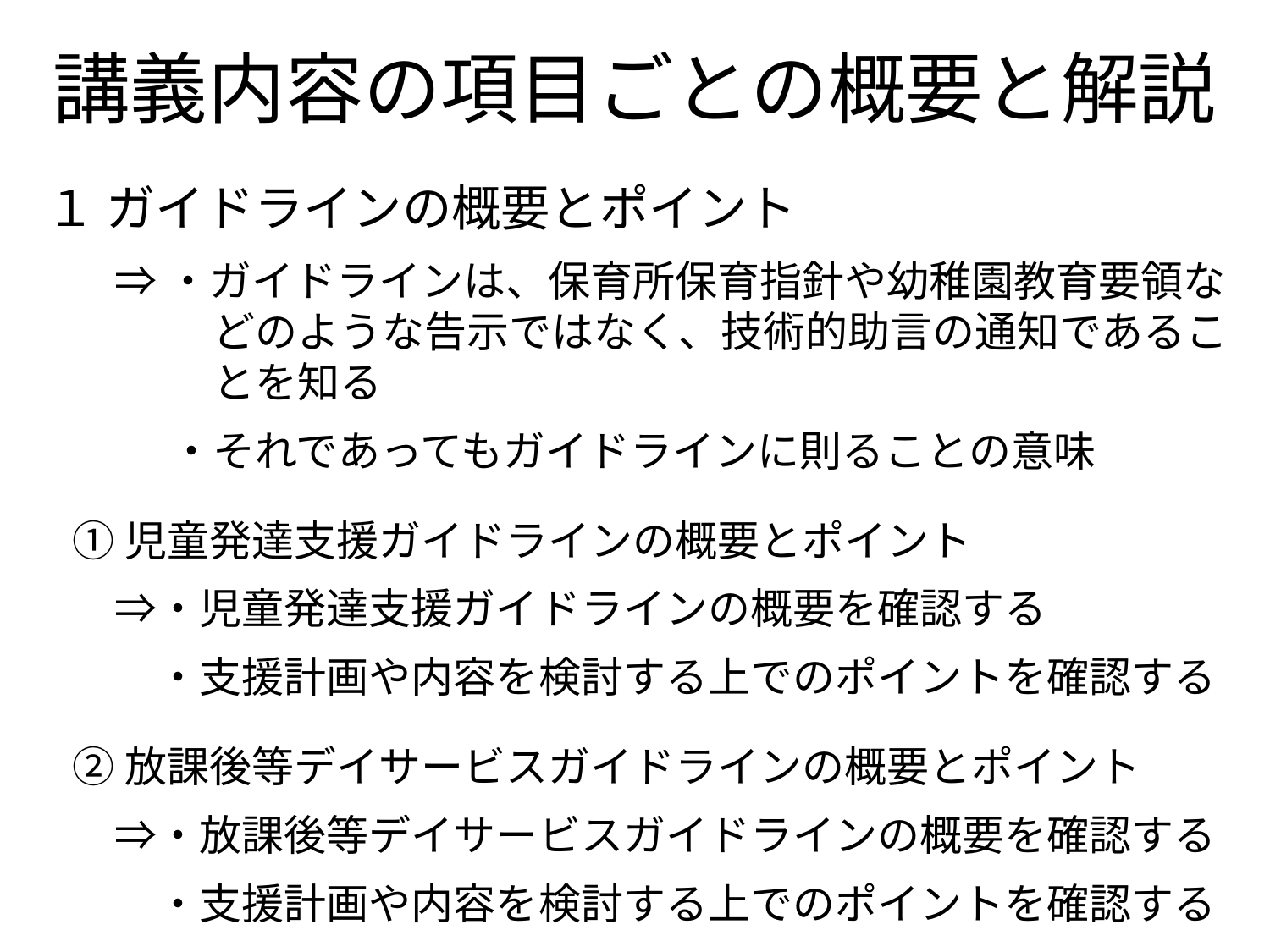

# 講義内容の項目ごとの概要と解説
１ ガイドラインの概要とポイント
　⇒ ・ガイドラインは、保育所保育指針や幼稚園教育要領などのような告示ではなく、技術的助言の通知であることを知る
・それであってもガイドラインに則ることの意味
①児童発達支援ガイドラインの概要とポイント
　⇒・児童発達支援ガイドラインの概要を確認する
　　・支援計画や内容を検討する上でのポイントを確認する
②放課後等デイサービスガイドラインの概要とポイント
　⇒・放課後等デイサービスガイドラインの概要を確認する
　　・支援計画や内容を検討する上でのポイントを確認する